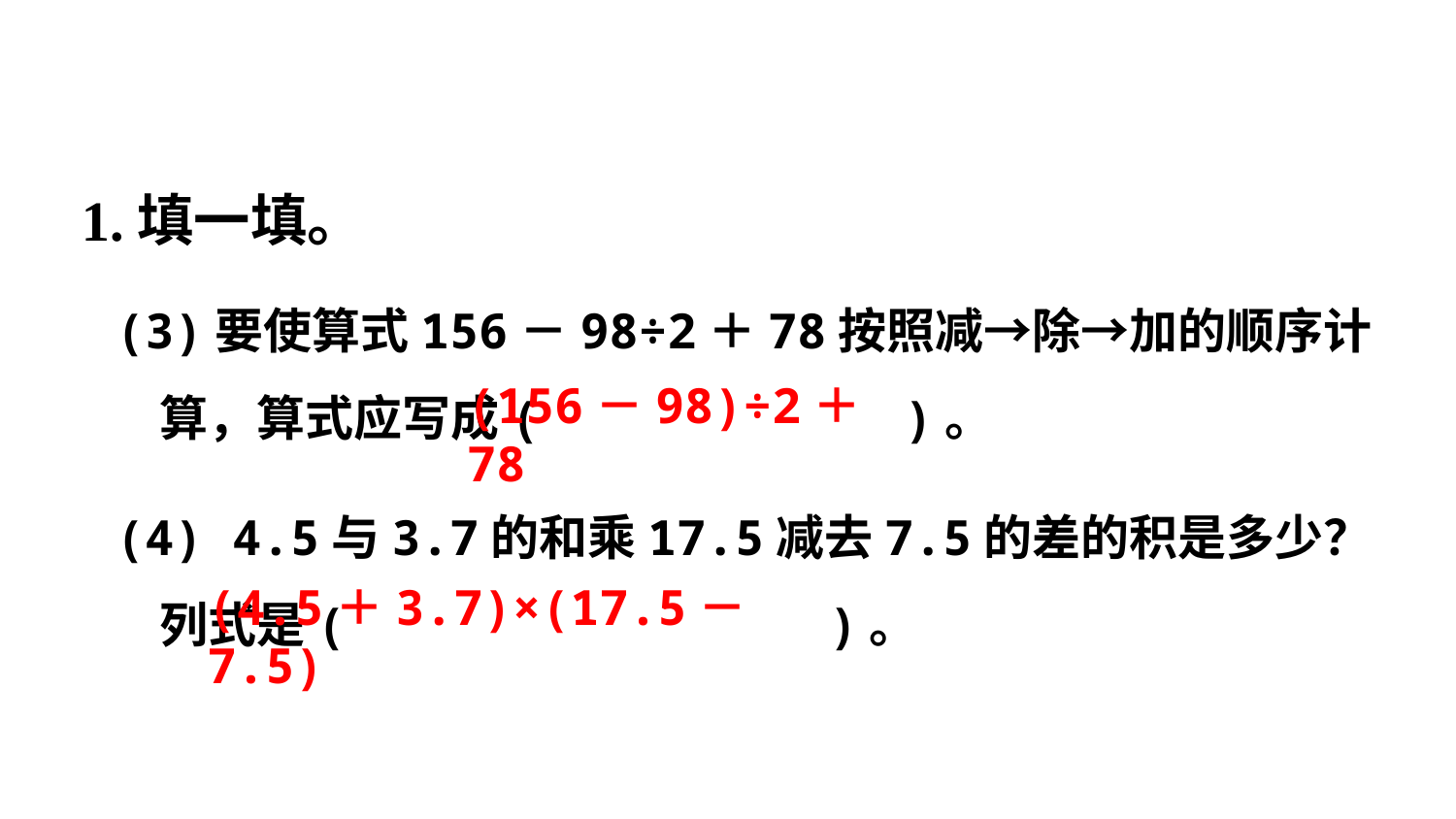

1.填一填。
(3)要使算式156－98÷2＋78按照减→除→加的顺序计算，算式应写成(　　　　　         )。
(156－98)÷2＋78
(4) 4.5与3.7的和乘17.5减去7.5的差的积是多少？列式是(　          　　　　　　 )。
(4.5＋3.7)×(17.5－7.5)